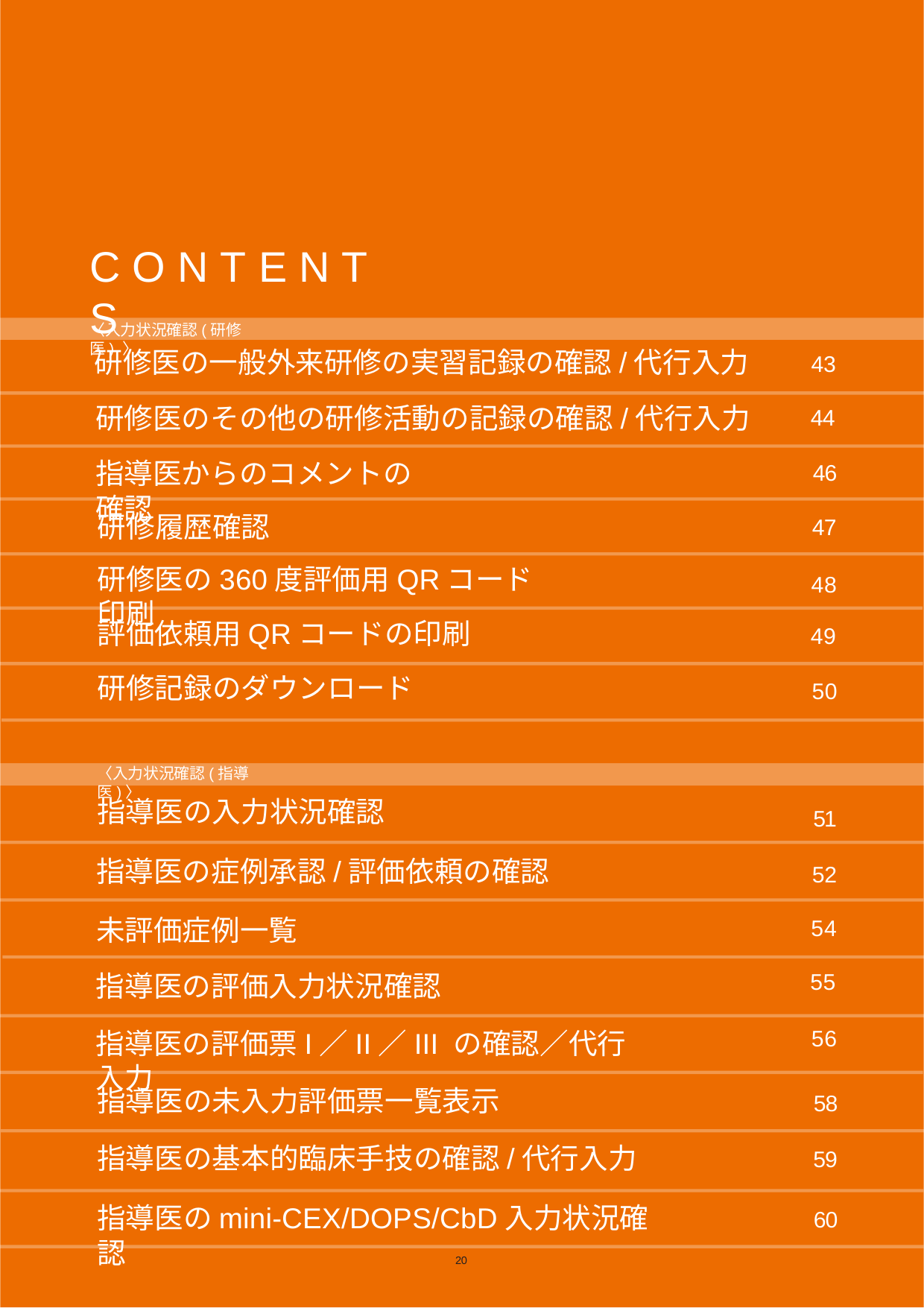

# C O N T E N T S
〈入力状況確認(研修医) 〉
研修医の一般外来研修の実習記録の確認/代行入力
43
研修医のその他の研修活動の記録の確認/代行入力

44
指導医からのコメントの確認
46
研修履歴確認
47
研修医の360度評価用QRコード印刷
48

評価依頼用QRコードの印刷
49

研修記録のダウンロード
50

〈入力状況確認(指導医)〉

指導医の入力状況確認
51

指導医の症例承認/評価依頼の確認
52

未評価症例一覧
54

55
指導医の評価入力状況確認

56
指導医の評価票I／II／III の確認／代行入力

指導医の未入力評価票一覧表示
58

指導医の基本的臨床手技の確認/代行入力
59

指導医のmini-CEX/DOPS/CbD入力状況確認
60

20